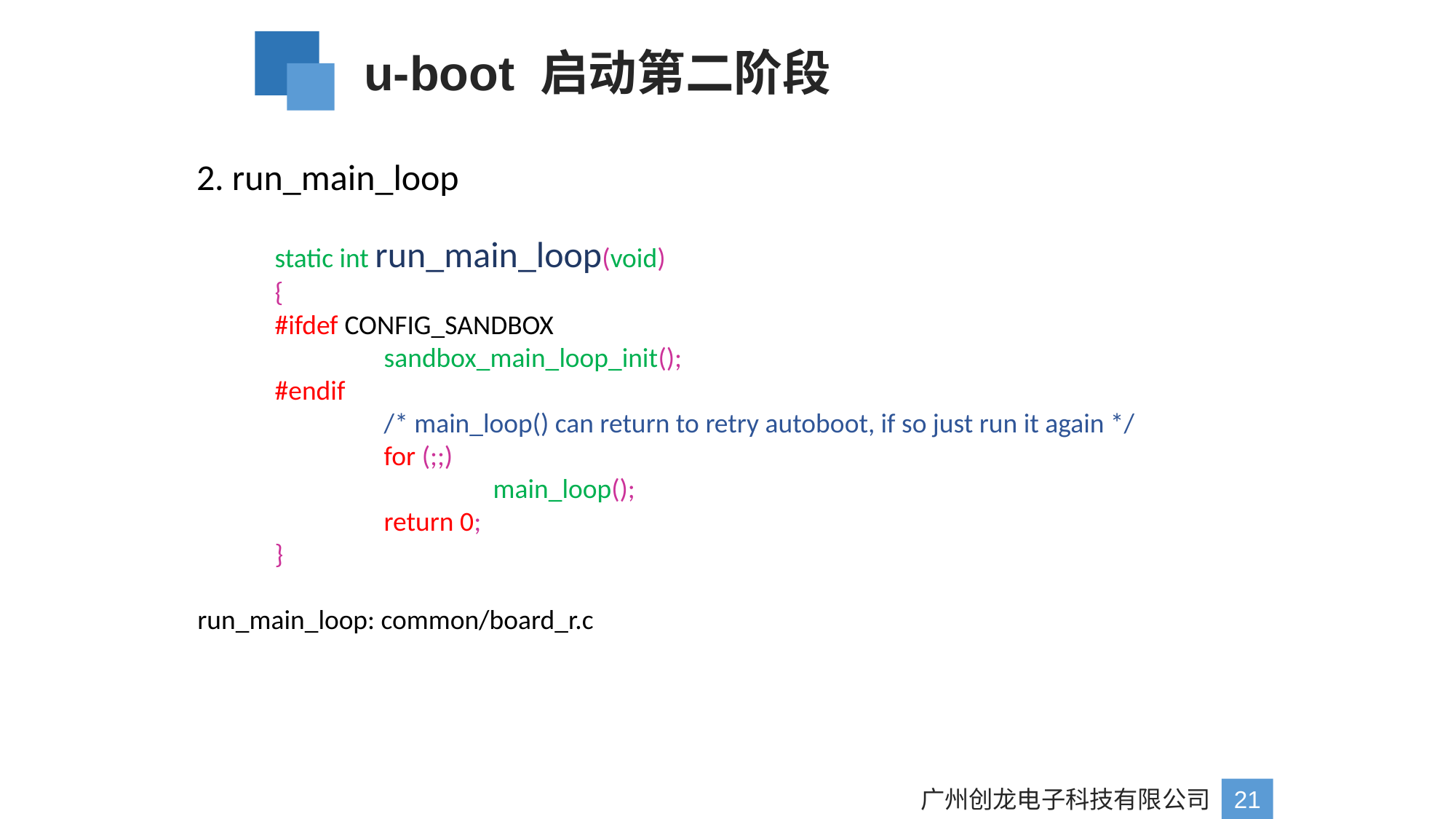

u-boot 启动第二阶段

2. run_main_loop
static int run_main_loop(void)
{
#ifdef CONFIG_SANDBOX
	sandbox_main_loop_init();
#endif
	/* main_loop() can return to retry autoboot, if so just run it again */
	for (;;)
		main_loop();
	return 0;
}
run_main_loop: common/board_r.c
广州创龙电子科技有限公司
21